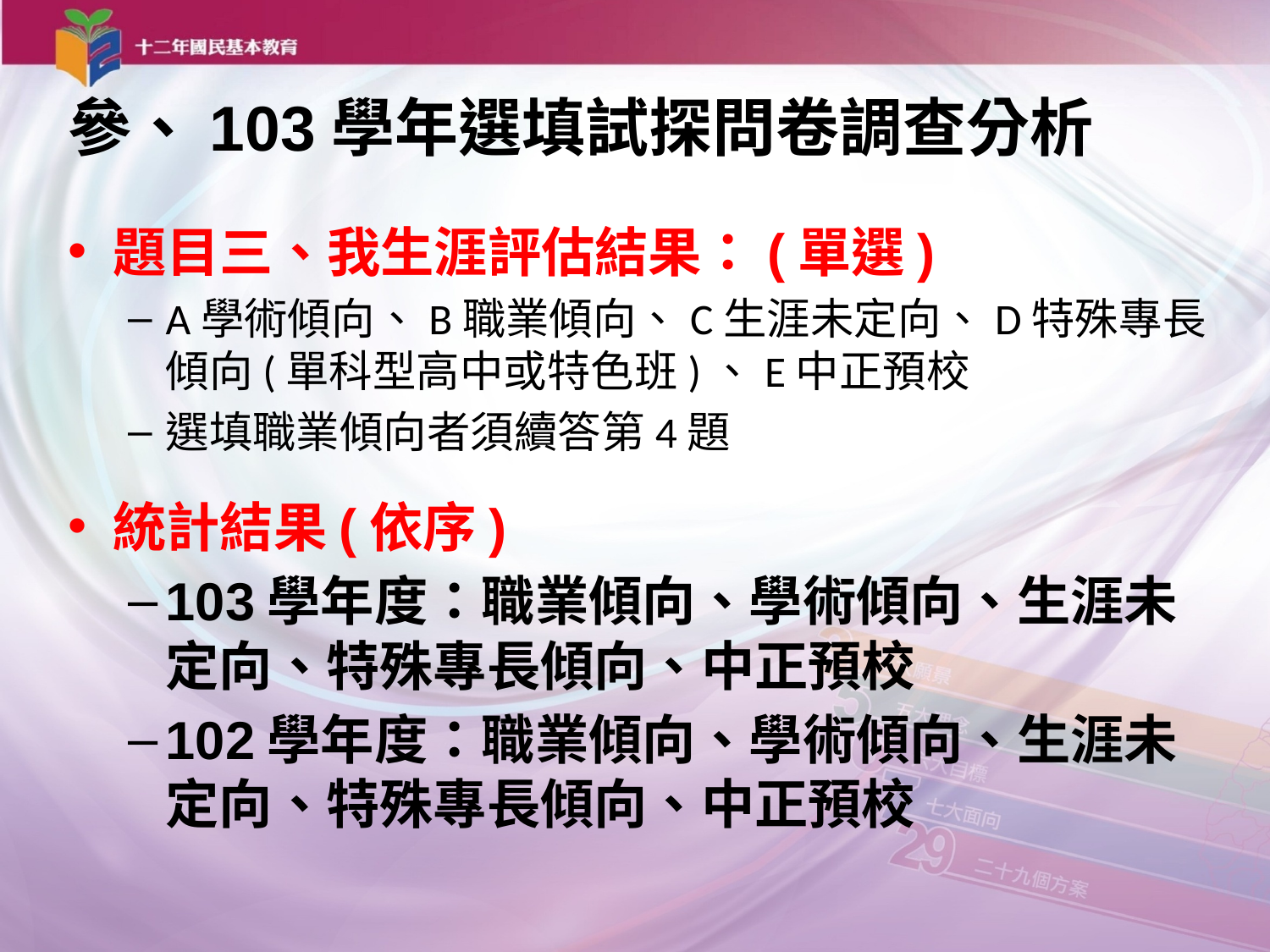

# 參、103學年選填試探問卷調查分析
題目三、我生涯評估結果：(單選)
A學術傾向、B職業傾向、C生涯未定向、D特殊專長傾向(單科型高中或特色班)、E中正預校
選填職業傾向者須續答第4題
統計結果(依序)
103學年度：職業傾向、學術傾向、生涯未定向、特殊專長傾向、中正預校
102學年度：職業傾向、學術傾向、生涯未定向、特殊專長傾向、中正預校